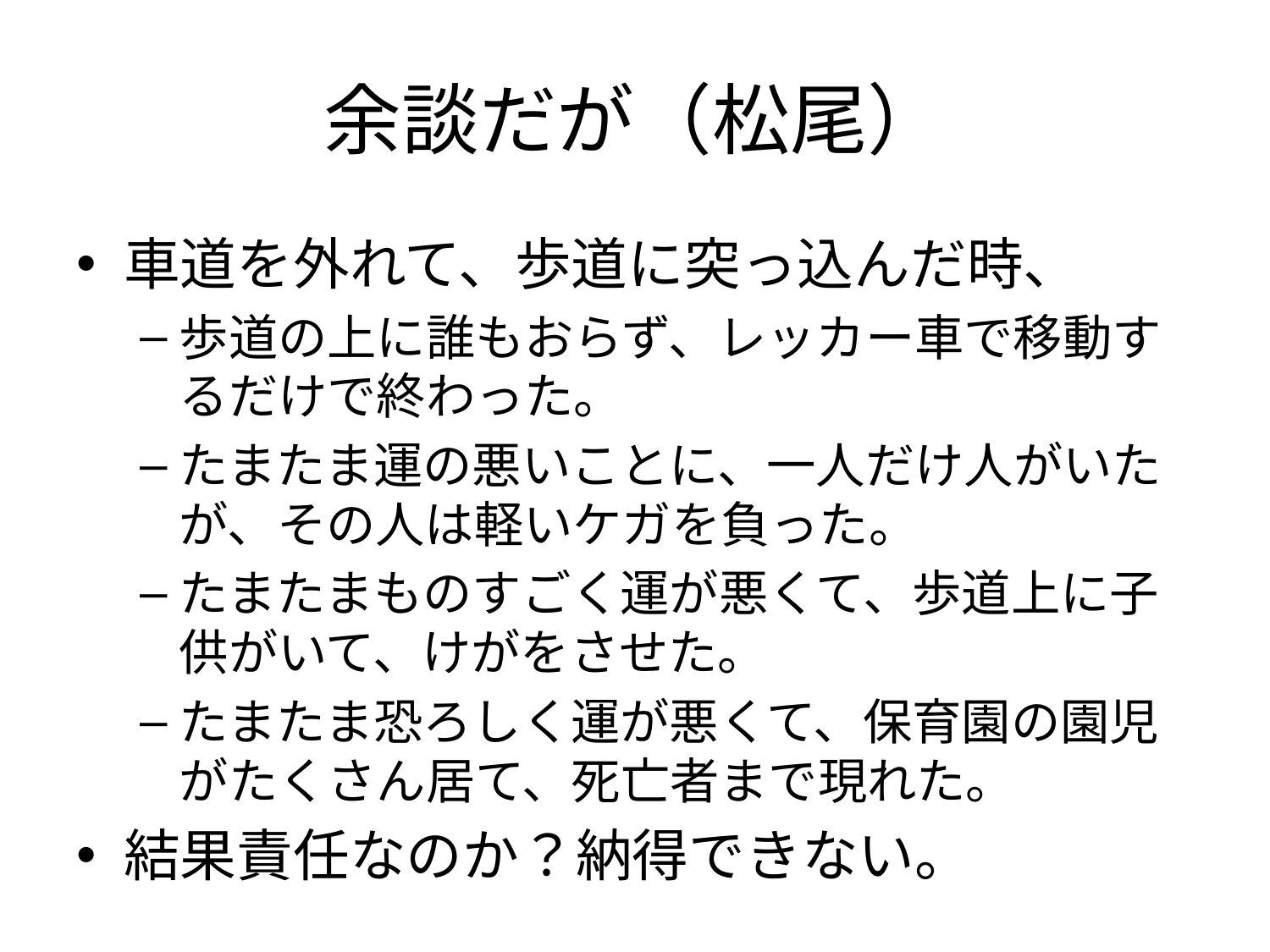

# 余談だが（松尾）
車道を外れて、歩道に突っ込んだ時、
歩道の上に誰もおらず、レッカー車で移動するだけで終わった。
たまたま運の悪いことに、一人だけ人がいたが、その人は軽いケガを負った。
たまたまものすごく運が悪くて、歩道上に子供がいて、けがをさせた。
たまたま恐ろしく運が悪くて、保育園の園児がたくさん居て、死亡者まで現れた。
結果責任なのか？納得できない。